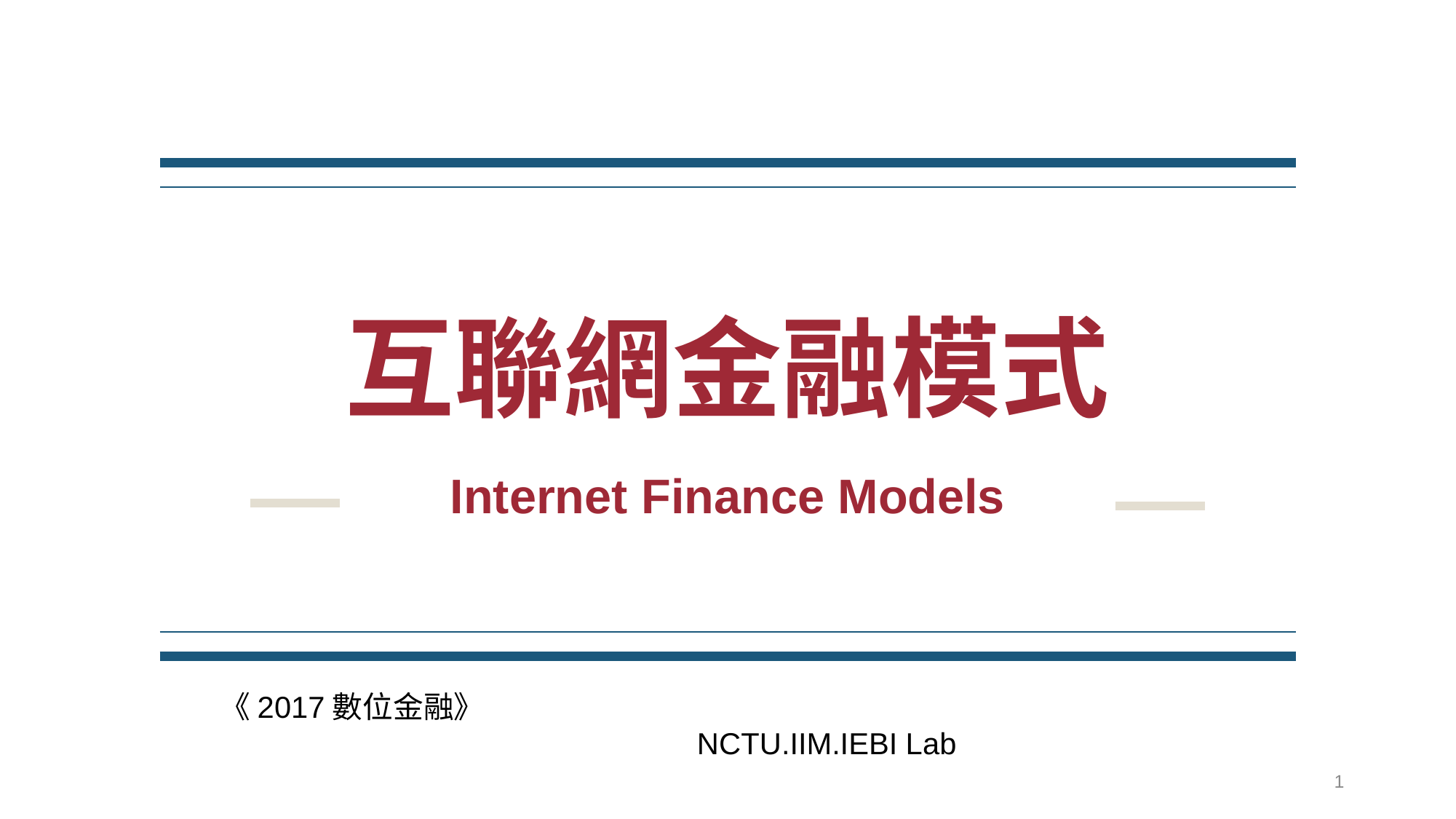

# 互聯網金融模式
Internet Finance Models
《2017數位金融》                                                                                                                                             NCTU.IIM.IEBI Lab
1